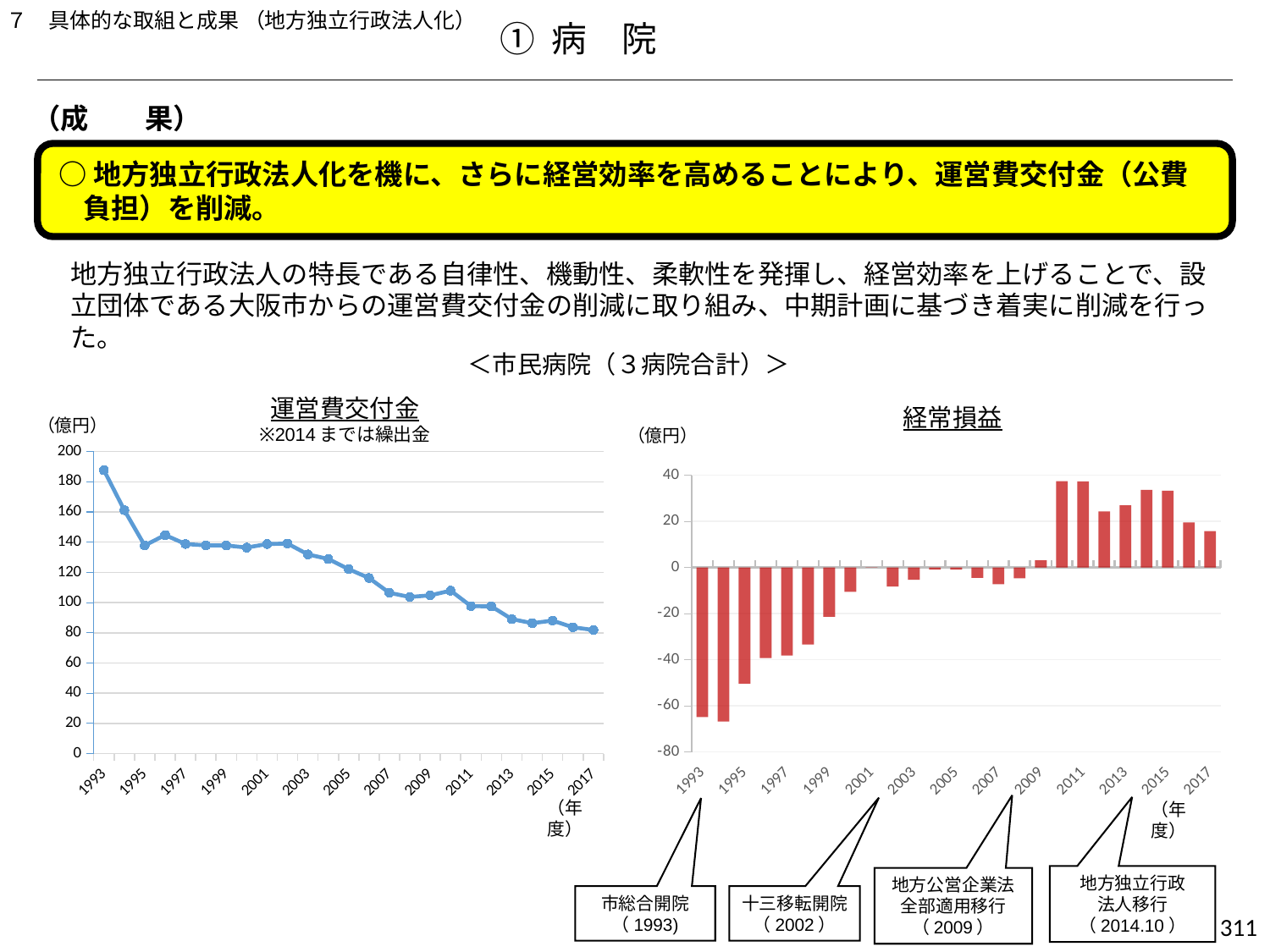

７　具体的な取組と成果 （地方独立行政法人化）
① 病　院
（成　　果）

○地方独立行政法人化を機に、さらに経営効率を高めることにより、運営費交付金（公費負担）を削減。
地方独立行政法人の特長である自律性、機動性、柔軟性を発揮し、経営効率を上げることで、設立団体である大阪市からの運営費交付金の削減に取り組み、中期計画に基づき着実に削減を行った。
＜市民病院（３病院合計）＞
運営費交付金
※2014までは繰出金
経常損益
（億円）
（億円）

### Chart

| Category |  |
|---|---|
| 1993 | 187.66 |
| 1994 | 161.2 |
| 1995 | 137.81 |
| 1996 | 144.74 |
| 1997 | 138.79 |
| 1998 | 137.88 |
| 1999 | 137.8 |
| 2000 | 136.42 |
| 2001 | 138.78 |
| 2002 | 139.09 |
| 2003 | 131.9 |
| 2004 | 128.84 |
| 2005 | 122.15 |
| 2006 | 116.28 |
| 2007 | 106.45 |
| 2008 | 103.69 |
| 2009 | 104.8 |
| 2010 | 107.9 |
| 2011 | 97.65 |
| 2012 | 97.48 |
| 2013 | 89.08 |
| 2014 | 86.32 |
| 2015 | 88.06 |
| 2016 | 83.62 |
| 2017 | 81.84 |

### Chart

| Category |  |
|---|---|
| 1993 | -64.8 |
| 1994 | -66.8 |
| 1995 | -50.4 |
| 1996 | -39.3 |
| 1997 | -38.15 |
| 1998 | -33.39 |
| 1999 | -21.34 |
| 2000 | -10.58 |
| 2001 | 0.11 |
| 2002 | -8.27 |
| 2003 | -5.33 |
| 2004 | -0.93 |
| 2005 | -0.94 |
| 2006 | -4.49 |
| 2007 | -7.25 |
| 2008 | -4.71 |
| 2009 | 3.09 |
| 2010 | 37.39 |
| 2011 | 37.31 |
| 2012 | 24.29 |
| 2013 | 26.9 |
| 2014 | 33.66 |
| 2015 | 33.25 |
| 2016 | 19.48 |
| 2017 | 15.73 |
（年度）
（年度）
地方独立行政
法人移行
（2014.10）
地方公営企業法
全部適用移行
（2009）
市総合開院
（1993)
十三移転開院
（2002）
311